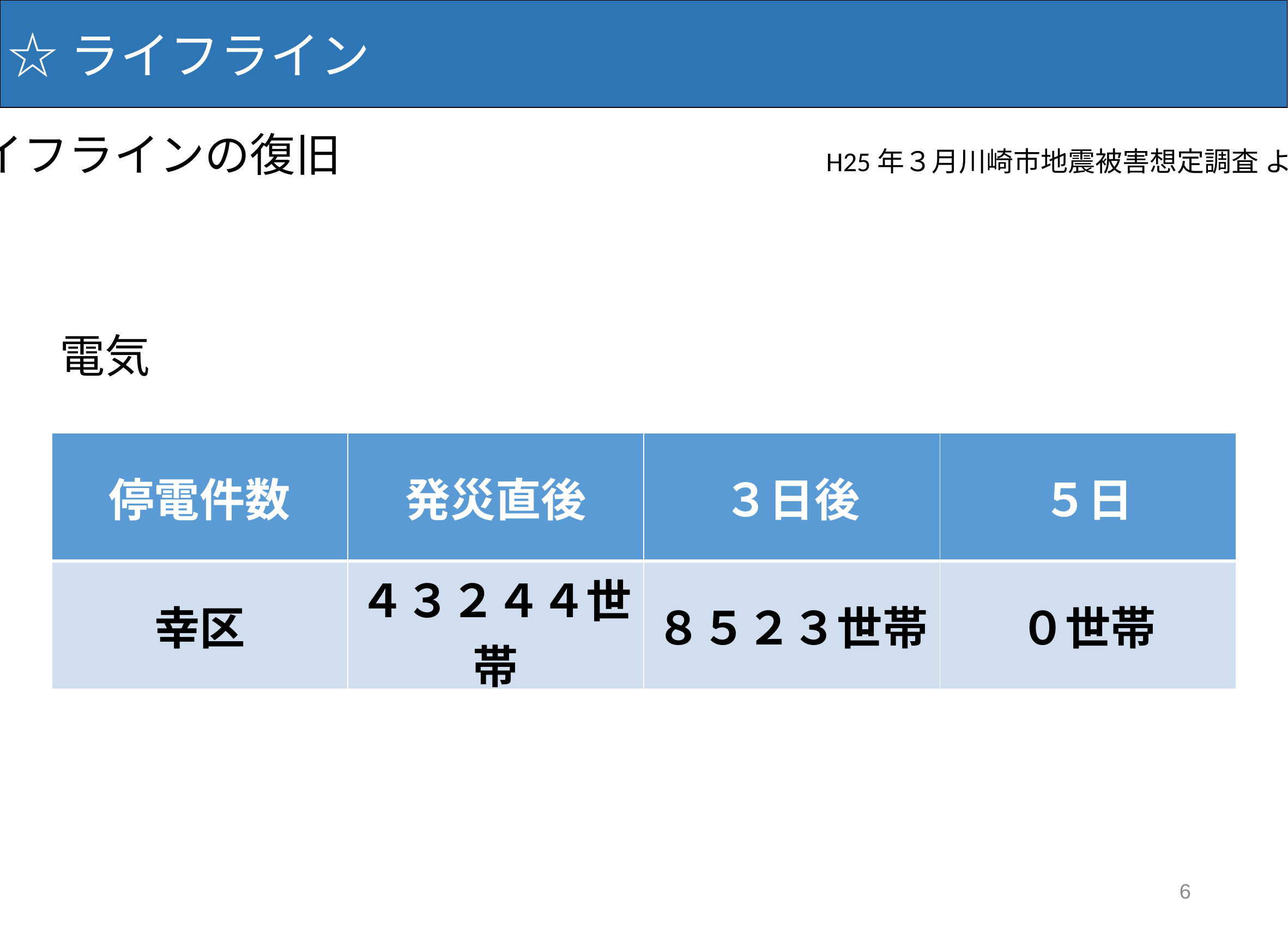

6
☆ライフライン
ライフラインの復旧　　　　　　　　　  　H25年３月川崎市地震被害想定調査 より
電気
| 停電件数 | 発災直後 | ３日後 | ５日 |
| --- | --- | --- | --- |
| 幸区 | ４３２４４世帯 | ８５２３世帯 | ０世帯 |